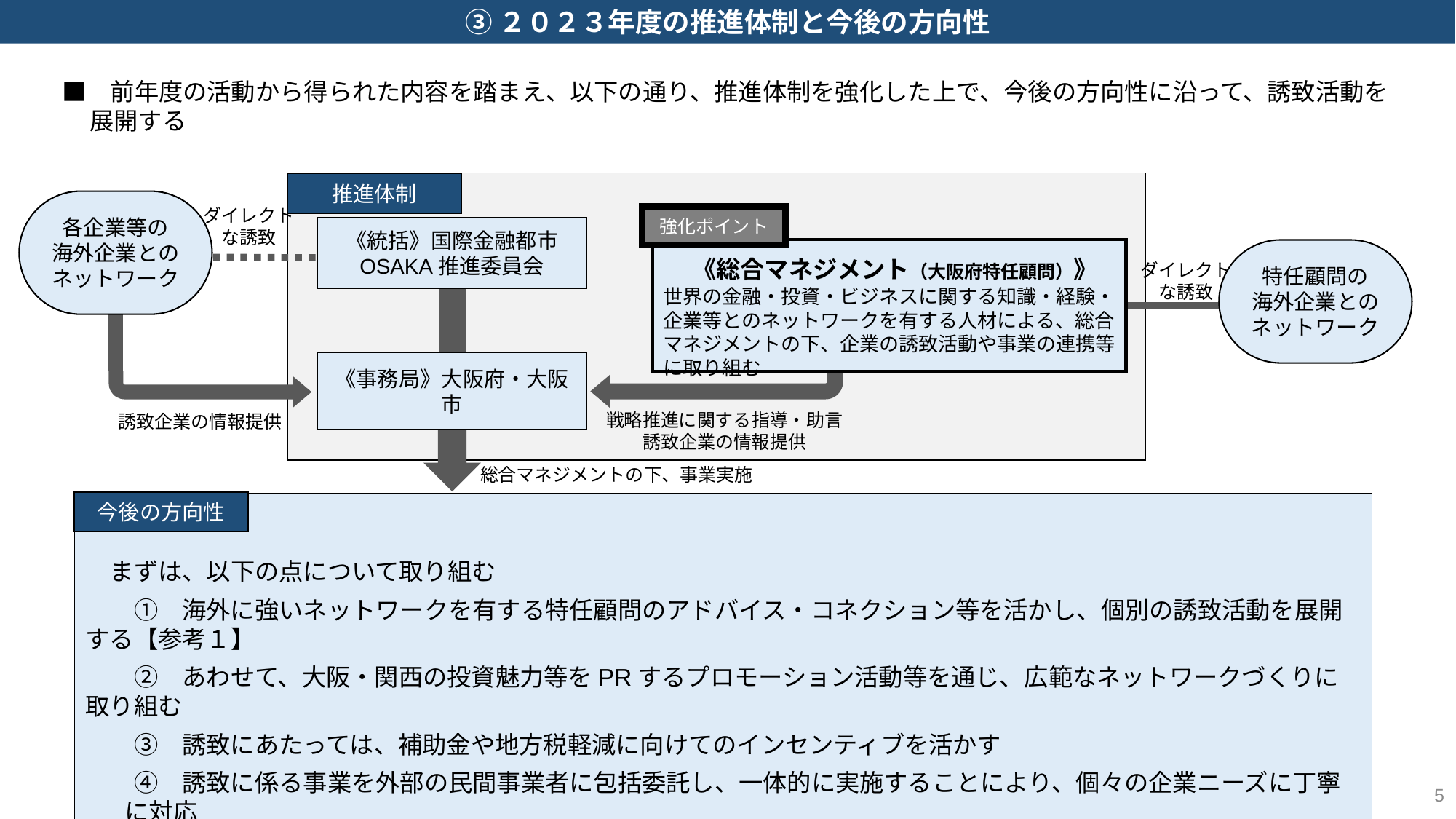

③２０２３年度の推進体制と今後の方向性
　■　前年度の活動から得られた内容を踏まえ、以下の通り、推進体制を強化した上で、今後の方向性に沿って、誘致活動を展開する

推進体制
各企業等の
海外企業との
ネットワーク
ダイレクト
な誘致
強化ポイント
《統括》国際金融都市
OSAKA推進委員会

 《総合マネジメント（大阪府特任顧問）》
特任顧問の
海外企業との
ネットワーク
ダイレクト
な誘致
世界の金融・投資・ビジネスに関する知識・経験・企業等とのネットワークを有する人材による、総合マネジメントの下、企業の誘致活動や事業の連携等に取り組む
《事務局》大阪府・大阪市

誘致企業の情報提供
戦略推進に関する指導・助言
誘致企業の情報提供

総合マネジメントの下、事業実施
今後の方向性

　まずは、以下の点について取り組む
　　①　海外に強いネットワークを有する特任顧問のアドバイス・コネクション等を活かし、個別の誘致活動を展開する【参考１】
　　②　あわせて、大阪・関西の投資魅力等をPRするプロモーション活動等を通じ、広範なネットワークづくりに取り組む
　　③　誘致にあたっては、補助金や地方税軽減に向けてのインセンティブを活かす
　　④　誘致に係る事業を外部の民間事業者に包括委託し、一体的に実施することにより、個々の企業ニーズに丁寧に対応
        して、事業効果を最大限発揮する【参考２】
　　　　　　※包括委託方式による事業を定着させ、積み重ねることで、将来的に新たな体制への移行を検討
5